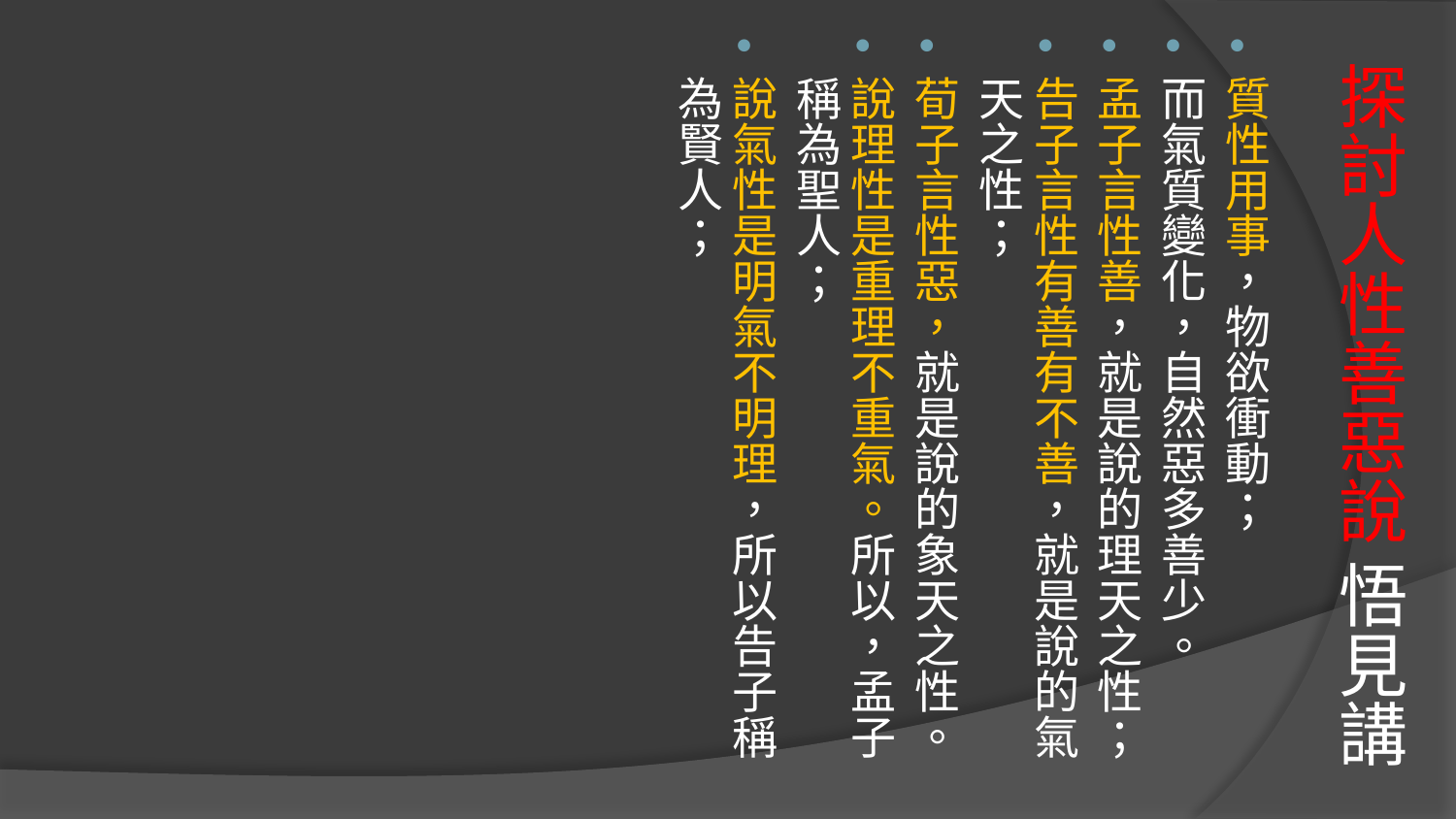

質性用事，物欲衝動；
而氣質變化，自然惡多善少。
孟子言性善，就是說的理天之性；
告子言性有善有不善，就是說的氣天之性；
荀子言性惡，就是說的象天之性。
說理性是重理不重氣。所以，孟子稱為聖人；
說氣性是明氣不明理，所以告子稱為賢人；

# 探討人性善惡說 悟見講